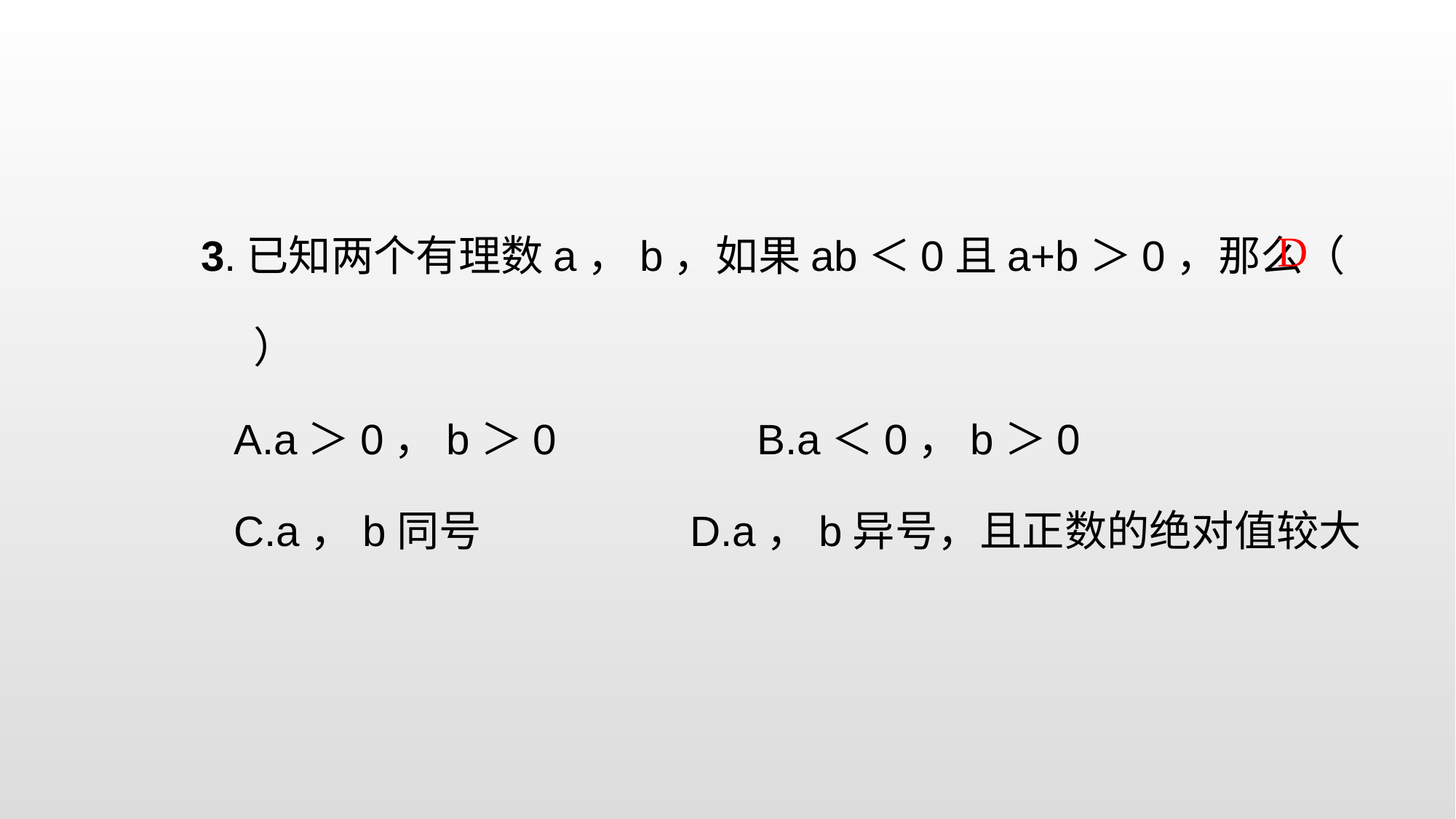

3.已知两个有理数a，b，如果ab＜0且a+b＞0，那么（          ）
A.a＞0，b＞0                 B.a＜0，b＞0
C.a，b同号                     D.a，b异号，且正数的绝对值较大
D